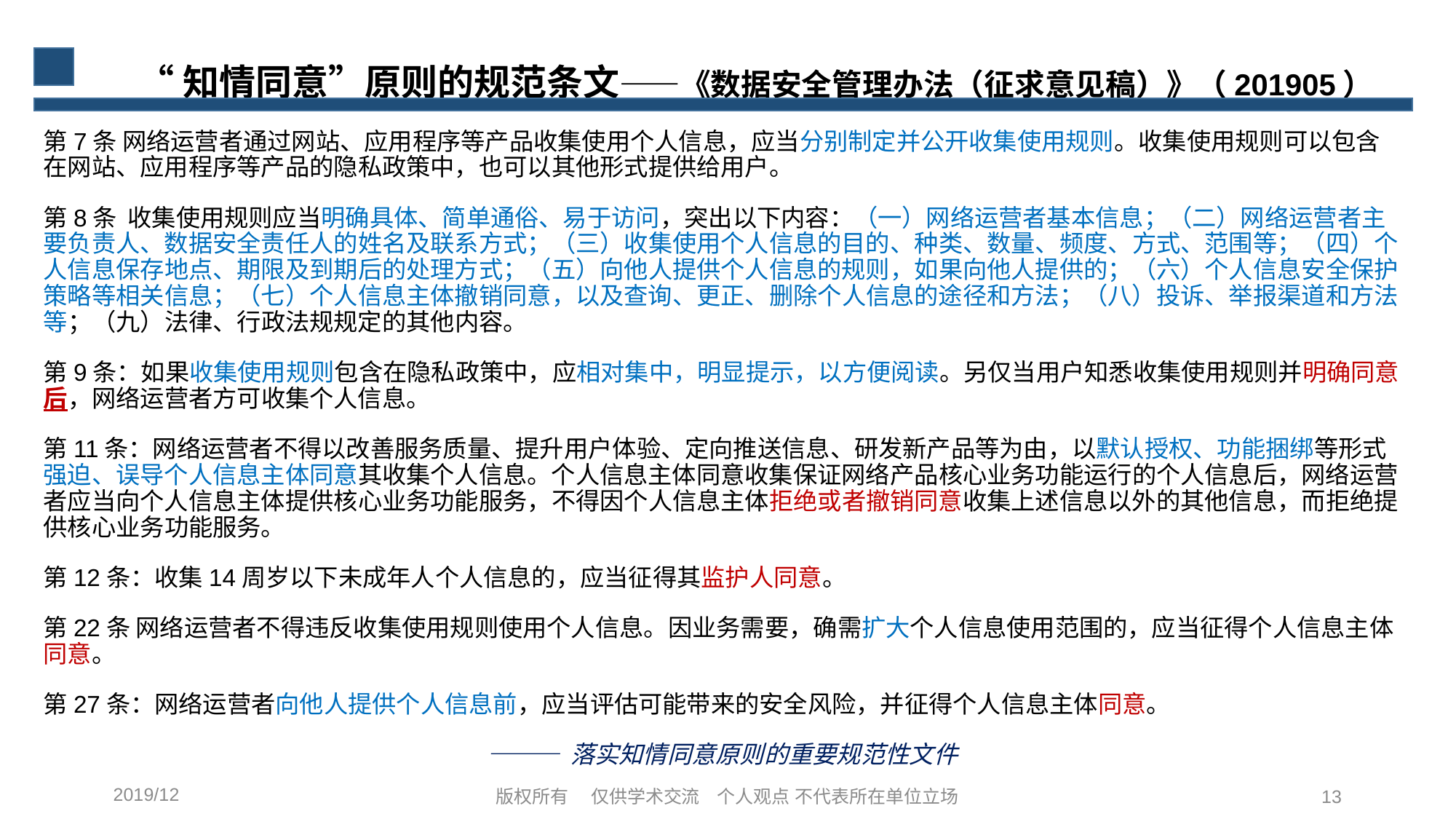

# “知情同意”原则的规范条文——《数据安全管理办法（征求意见稿）》（201905）

第7条 网络运营者通过网站、应用程序等产品收集使用个人信息，应当分别制定并公开收集使用规则。收集使用规则可以包含在网站、应用程序等产品的隐私政策中，也可以其他形式提供给用户。
第8条  收集使用规则应当明确具体、简单通俗、易于访问，突出以下内容：（一）网络运营者基本信息；（二）网络运营者主要负责人、数据安全责任人的姓名及联系方式；（三）收集使用个人信息的目的、种类、数量、频度、方式、范围等；（四）个人信息保存地点、期限及到期后的处理方式；（五）向他人提供个人信息的规则，如果向他人提供的；（六）个人信息安全保护策略等相关信息；（七）个人信息主体撤销同意，以及查询、更正、删除个人信息的途径和方法；（八）投诉、举报渠道和方法等；（九）法律、行政法规规定的其他内容。
第9条：如果收集使用规则包含在隐私政策中，应相对集中，明显提示，以方便阅读。另仅当用户知悉收集使用规则并明确同意后，网络运营者方可收集个人信息。
第11条：网络运营者不得以改善服务质量、提升用户体验、定向推送信息、研发新产品等为由，以默认授权、功能捆绑等形式强迫、误导个人信息主体同意其收集个人信息。个人信息主体同意收集保证网络产品核心业务功能运行的个人信息后，网络运营者应当向个人信息主体提供核心业务功能服务，不得因个人信息主体拒绝或者撤销同意收集上述信息以外的其他信息，而拒绝提供核心业务功能服务。
第12条：收集14周岁以下未成年人个人信息的，应当征得其监护人同意。
第22条 网络运营者不得违反收集使用规则使用个人信息。因业务需要，确需扩大个人信息使用范围的，应当征得个人信息主体同意。
第27条：网络运营者向他人提供个人信息前，应当评估可能带来的安全风险，并征得个人信息主体同意。
——— 落实知情同意原则的重要规范性文件
2019/12
13
版权所有    仅供学术交流   个人观点 不代表所在单位立场